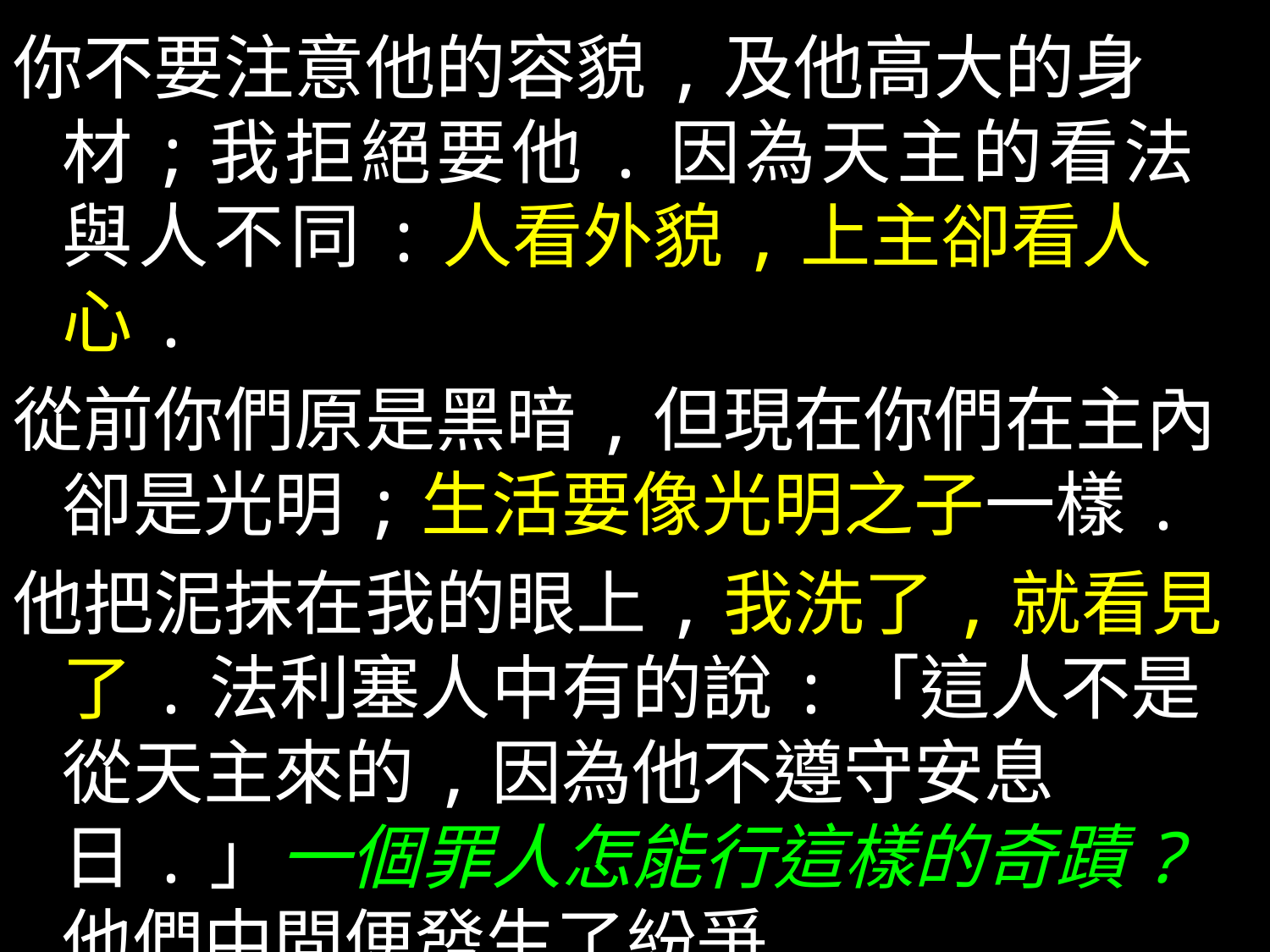

你不要注意他的容貌,及他高大的身材;我拒絕要他.因為天主的看法與人不同:人看外貌,上主卻看人心.
從前你們原是黑暗,但現在你們在主內卻是光明;生活要像光明之子一樣.
他把泥抹在我的眼上,我洗了,就看見了.法利塞人中有的說:「這人不是從天主來的,因為他不遵守安息日.」一個罪人怎能行這樣的奇蹟? 他們中間便發生了紛爭.